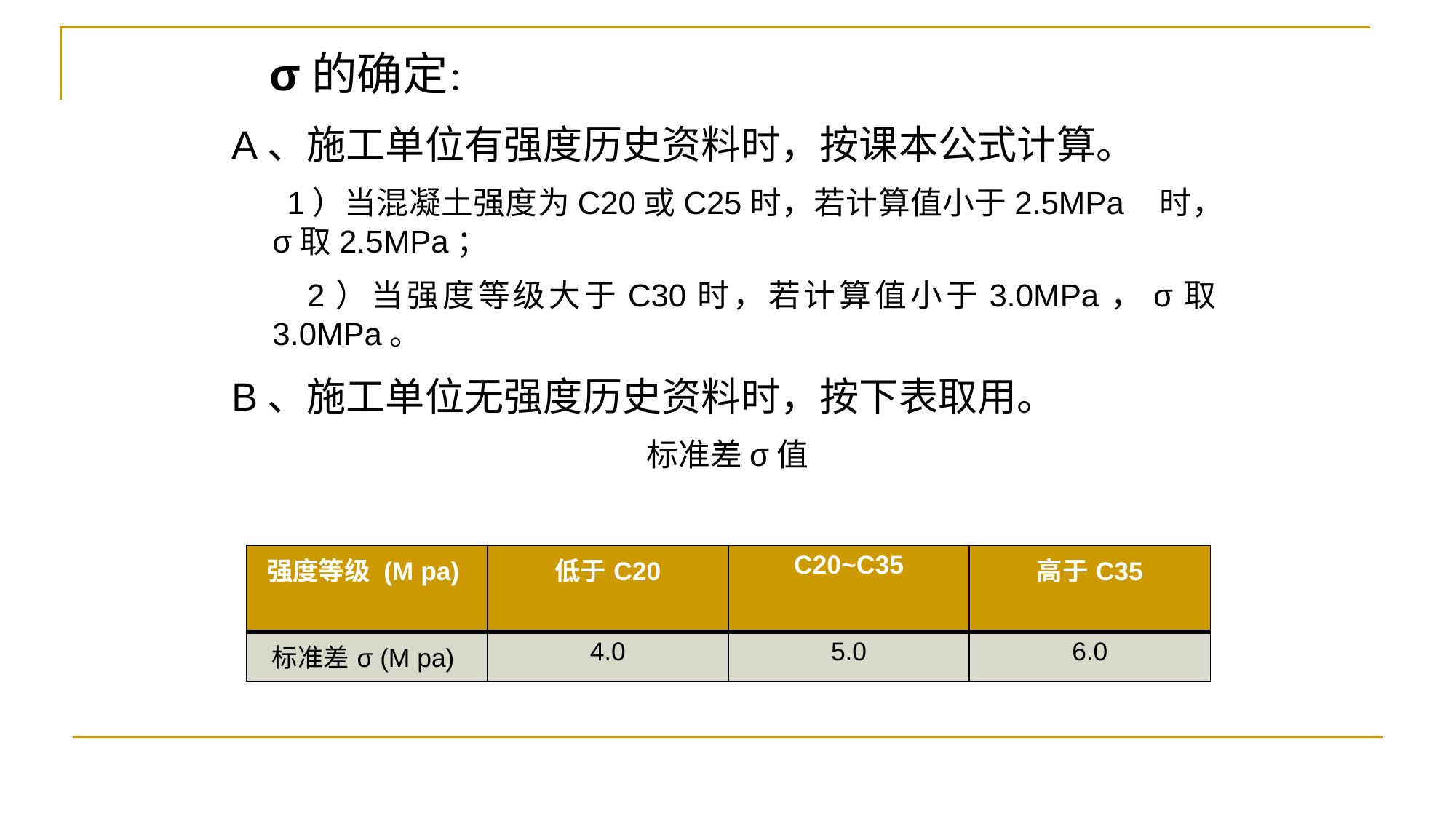

σ的确定：
A、施工单位有强度历史资料时，按课本公式计算。
      1）当混凝土强度为C20或C25时，若计算值小于2.5MPa   时， σ取2.5MPa；
      2）当强度等级大于C30时，若计算值小于3.0MPa，σ取3.0MPa。
B、施工单位无强度历史资料时，按下表取用。
标准差σ值

| 强度等级 (M pa) | 低于C20 | C20~C35 | 高于C35 |
| --- | --- | --- | --- |
| 标准差σ (M pa) | 4.0 | 5.0 | 6.0 |